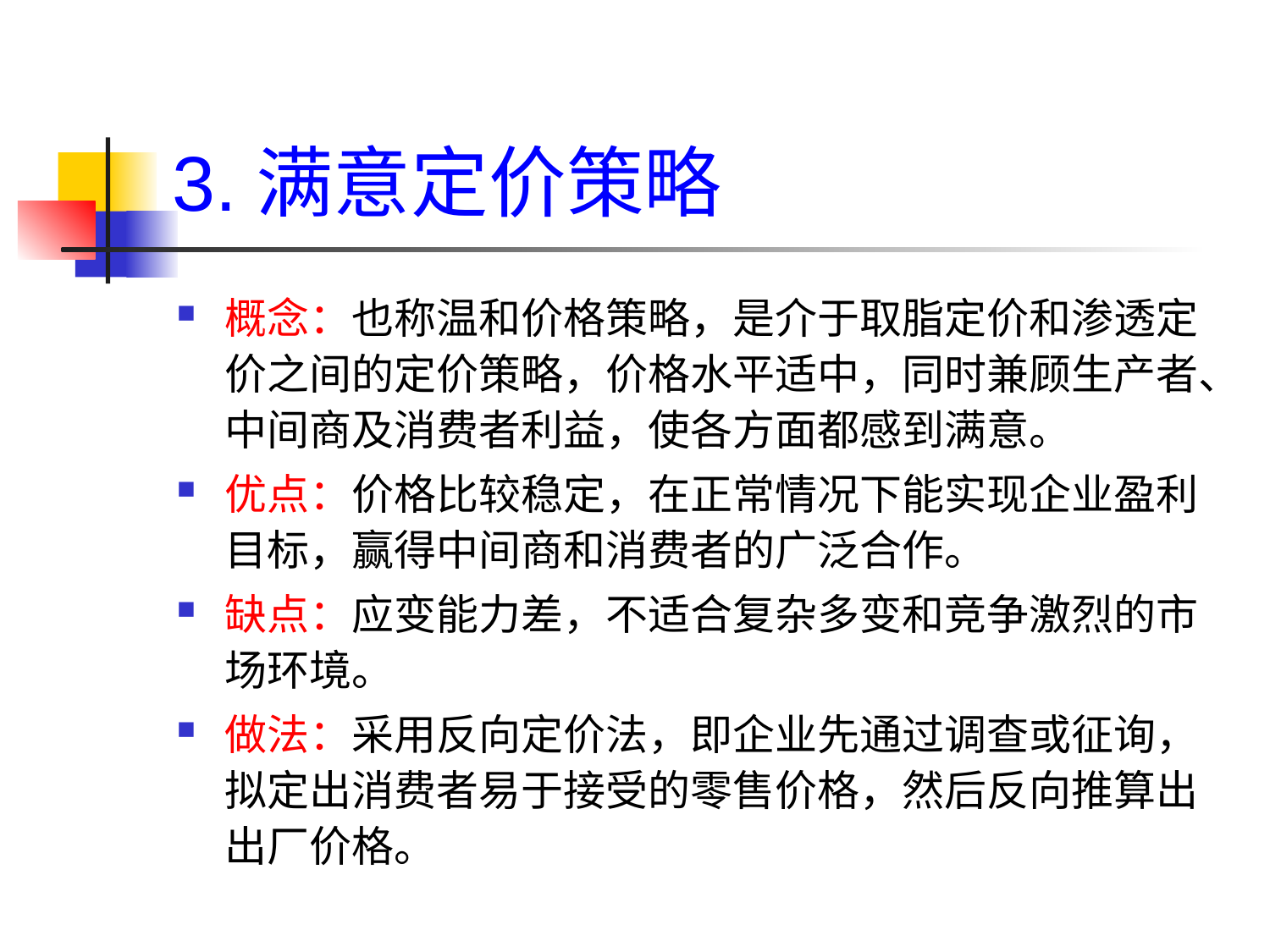

# 3.满意定价策略
概念：也称温和价格策略，是介于取脂定价和渗透定价之间的定价策略，价格水平适中，同时兼顾生产者、中间商及消费者利益，使各方面都感到满意。
优点：价格比较稳定，在正常情况下能实现企业盈利目标，赢得中间商和消费者的广泛合作。
缺点：应变能力差，不适合复杂多变和竞争激烈的市场环境。
做法：采用反向定价法，即企业先通过调查或征询，拟定出消费者易于接受的零售价格，然后反向推算出出厂价格。
56